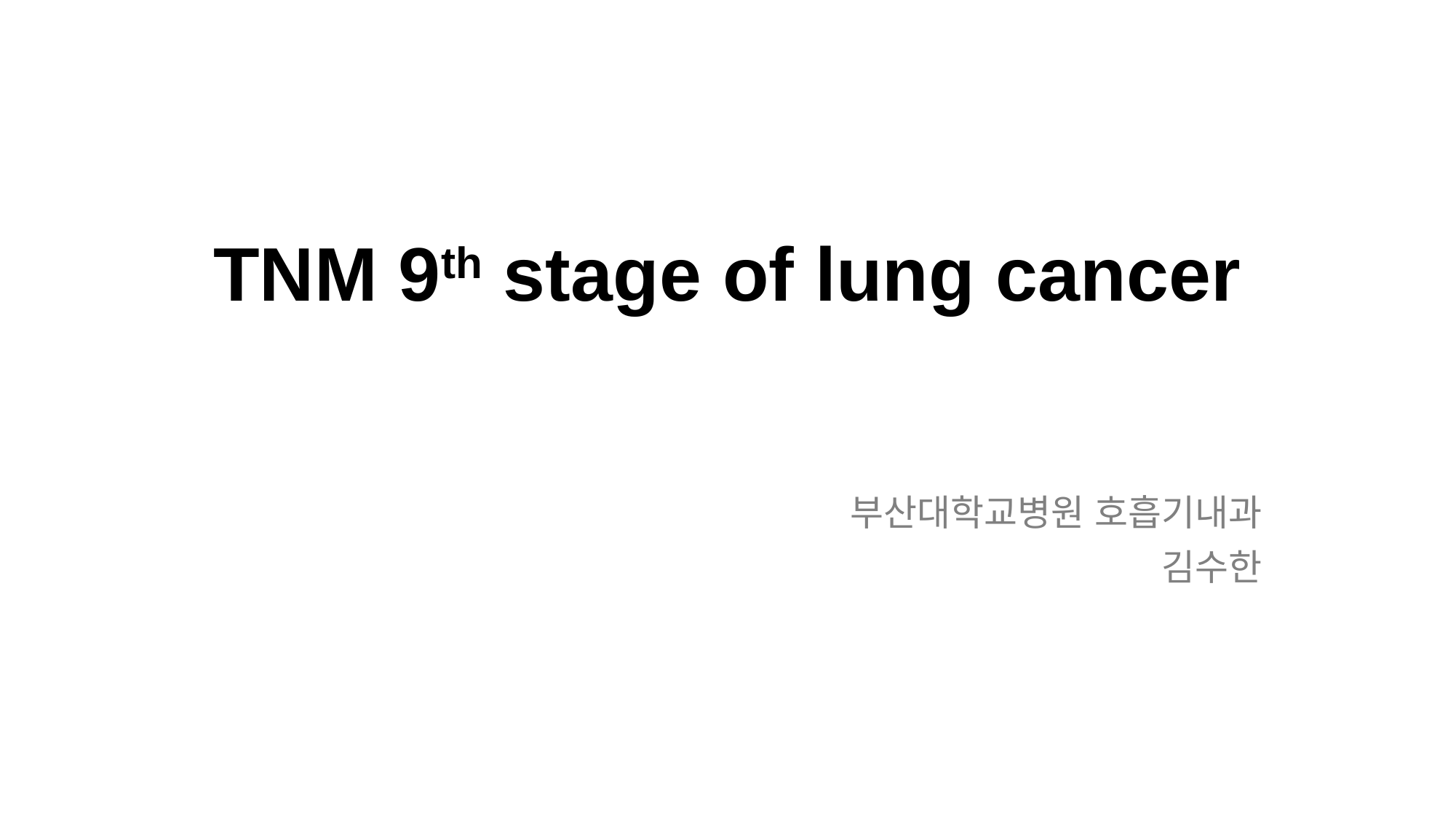

# TNM 9th stage of lung cancer

부산대학교병원 호흡기내과
김수한